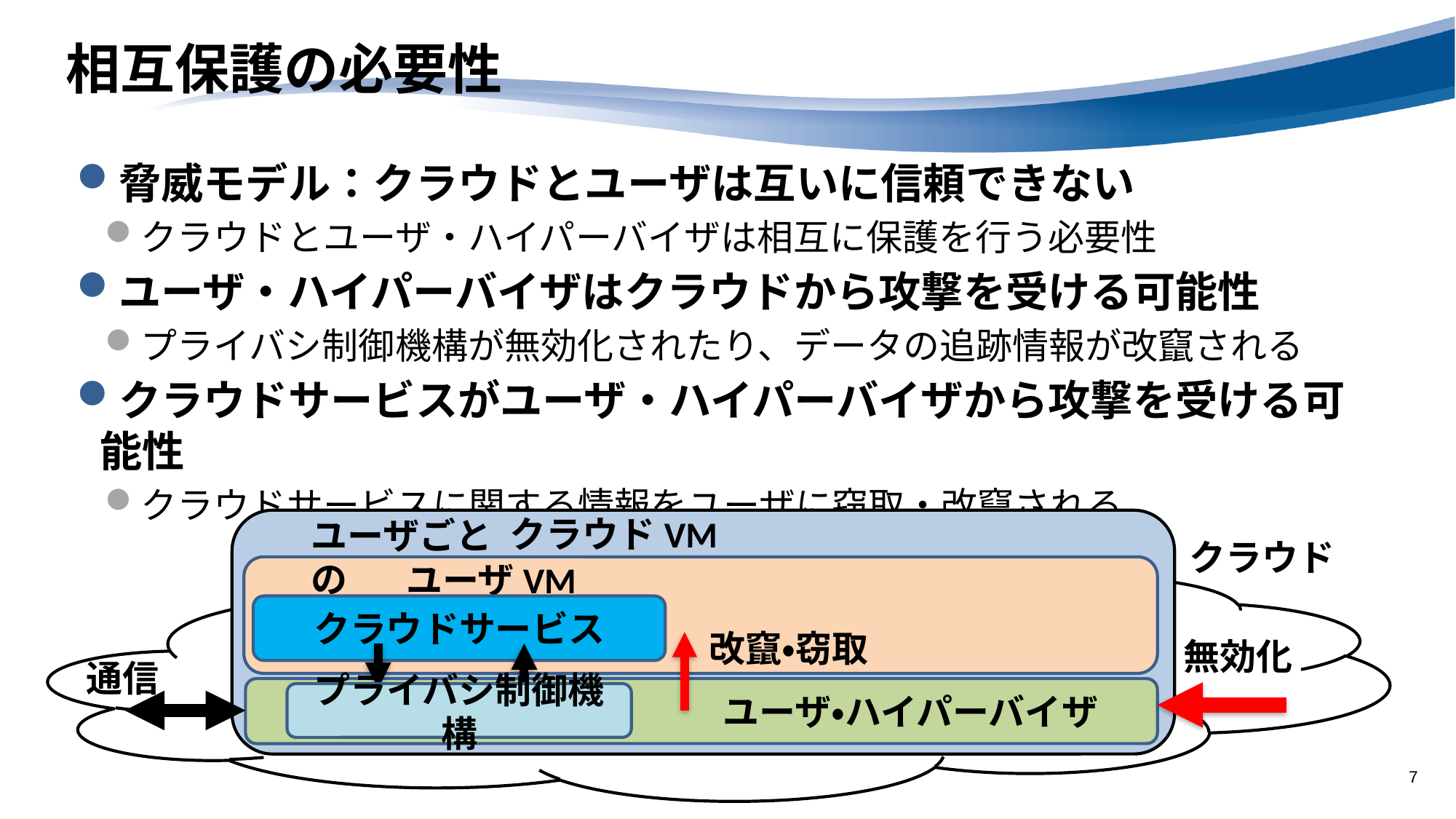

# 相互保護の必要性
脅威モデル：クラウドとユーザは互いに信頼できない
クラウドとユーザ・ハイパーバイザは相互に保護を行う必要性
ユーザ・ハイパーバイザはクラウドから攻撃を受ける可能性
プライバシ制御機構が無効化されたり、データの追跡情報が改竄される
クラウドサービスがユーザ・ハイパーバイザから攻撃を受ける可能性
クラウドサービスに関する情報をユーザに窃取・改竄される
クラウドVM
ユーザごとの

クラウド
　　　　ユーザVM

クラウドサービス
改竄・窃取
無効化
通信
                                                  ユーザ・ハイパーバイザ
プライバシ制御機構
7